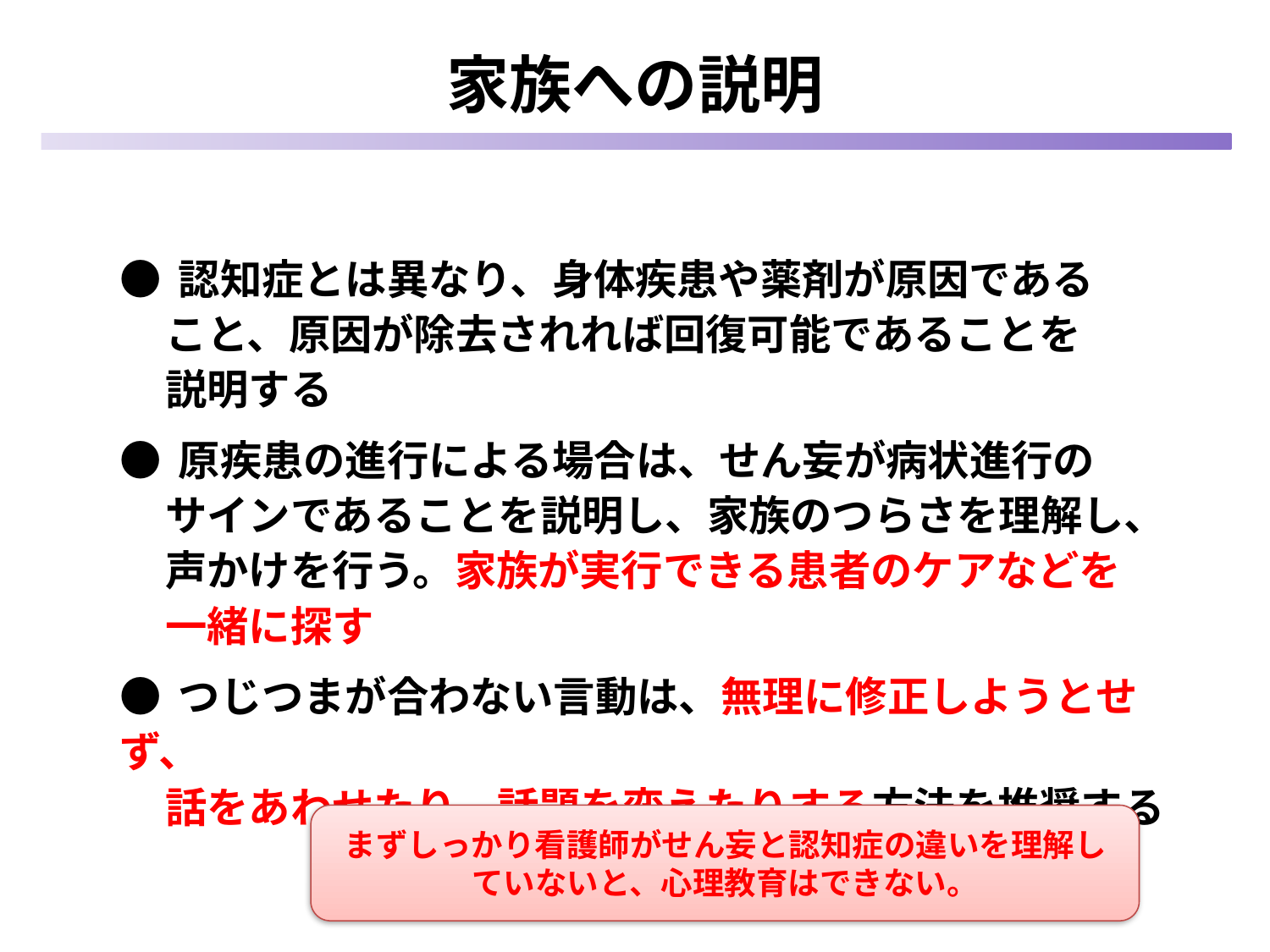

# 家族への説明

● 認知症とは異なり、身体疾患や薬剤が原因である
    こと、原因が除去されれば回復可能であることを
    説明する
● 原疾患の進行による場合は、せん妄が病状進行の
    サインであることを説明し、家族のつらさを理解し、
    声かけを行う。家族が実行できる患者のケアなどを
    一緒に探す
● つじつまが合わない言動は、無理に修正しようとせず、
    話をあわせたり、話題を変えたりする方法を推奨する
まずしっかり看護師がせん妄と認知症の違いを理解していないと、心理教育はできない。